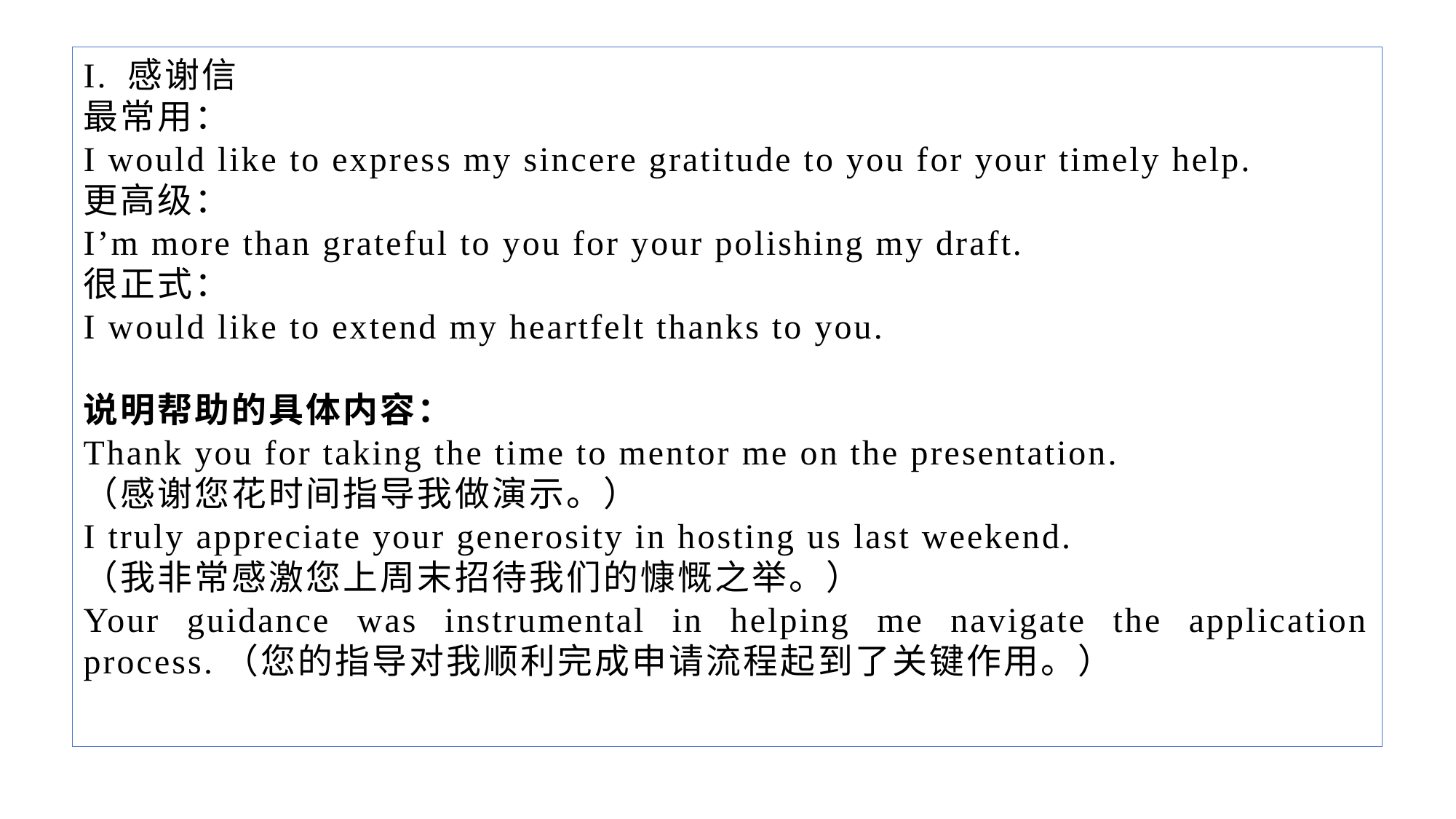

I. 感谢信
最常用：
I would like to express my sincere gratitude to you for your timely help.
更高级：
I’m more than grateful to you for your polishing my draft.
很正式：
I would like to extend my heartfelt thanks to you.

说明帮助的具体内容：
Thank you for taking the time to mentor me on the presentation.
（感谢您花时间指导我做演示。）
I truly appreciate your generosity in hosting us last weekend.
（我非常感激您上周末招待我们的慷慨之举。）
Your guidance was instrumental in helping me navigate the application process.（您的指导对我顺利完成申请流程起到了关键作用。）